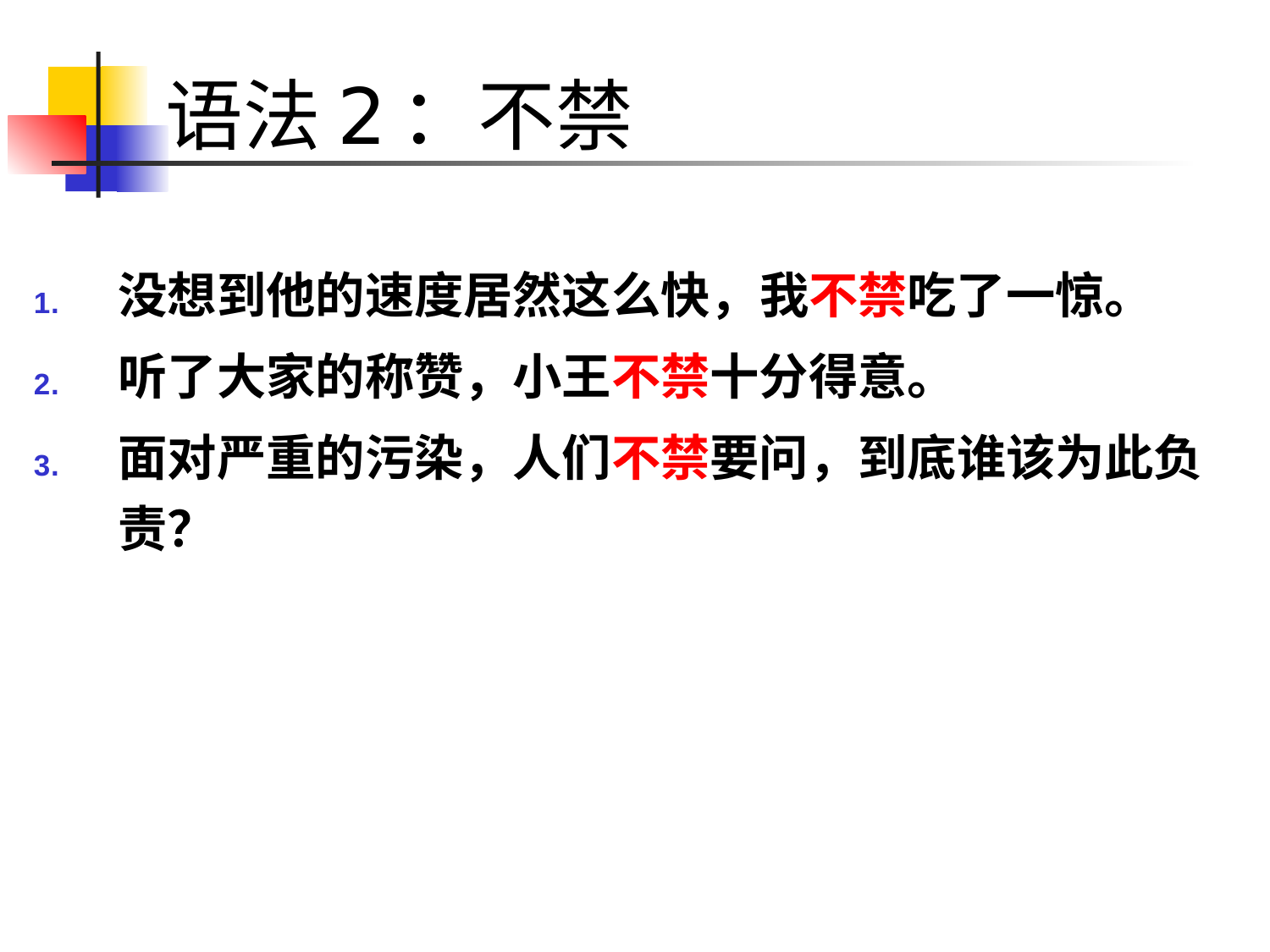

# 语法2：不禁
没想到他的速度居然这么快，我不禁吃了一惊。
听了大家的称赞，小王不禁十分得意。
面对严重的污染，人们不禁要问，到底谁该为此负责？